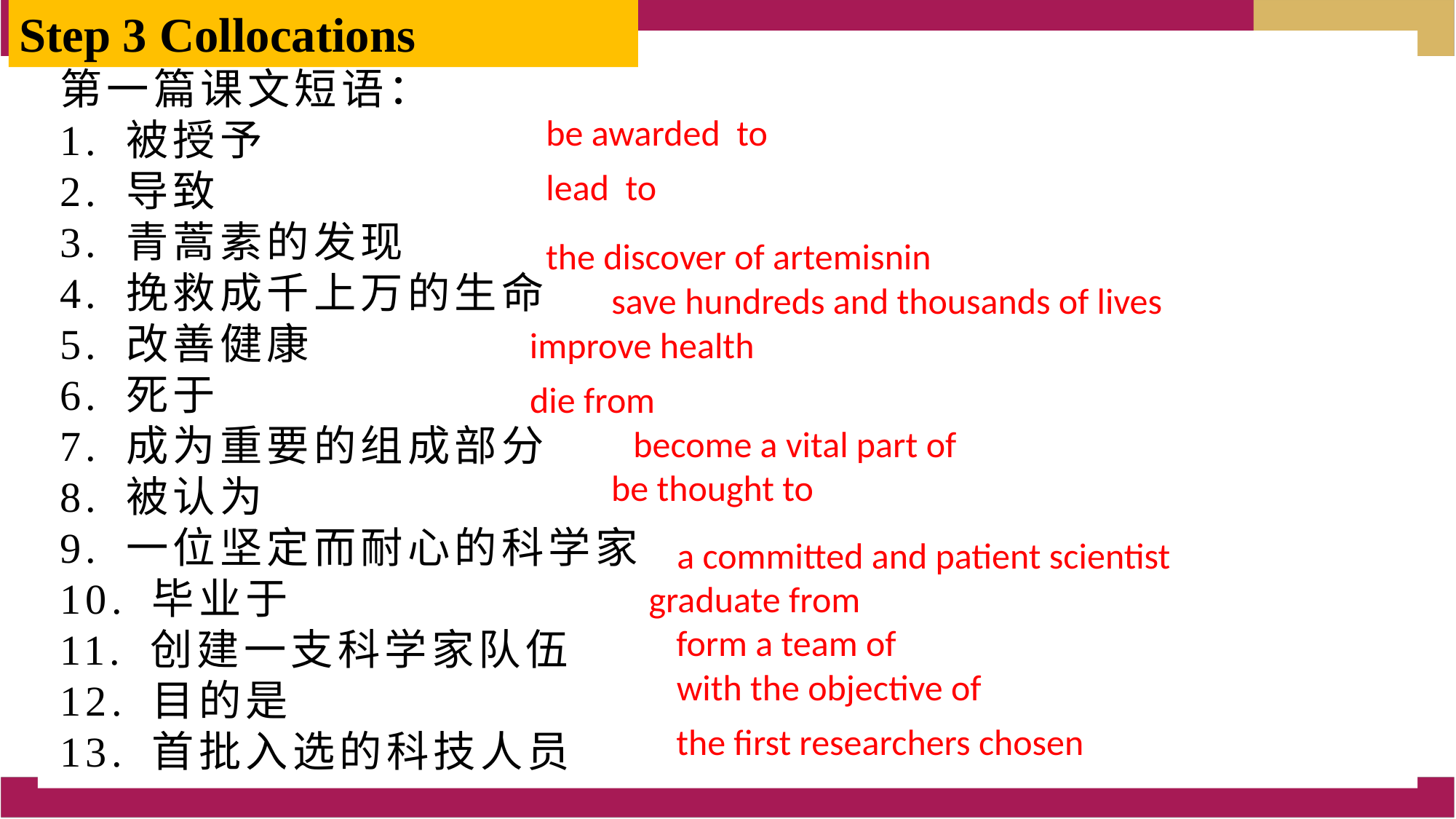

Step 3 Collocations

第一篇课文短语：
1. 被授予
2. 导致
3. 青蒿素的发现
4. 挽救成千上万的生命
5. 改善健康
6. 死于
7. 成为重要的组成部分
8. 被认为
9. 一位坚定而耐心的科学家
10. 毕业于
11. 创建一支科学家队伍
12. 目的是
13. 首批入选的科技人员
be awarded  to
lead  to

the discover of artemisnin

Add your  text here
Add your  text here
save hundreds and thousands of lives
                          Lorem ipsum dolor sit amet, please add your text here, lorem ipsum dolor sit amet, please add your text here , lorem ipsum dolor sit amet, please add your text here , lorem ipsum dolor sit amet, please add your text here , lorem ipsum dolor sit amet, please add your text here , lorem ipsum dolor sit amet, please add your text here , lorem ipsum dolor sit amet, please add your text here
                          Lorem ipsum dolor sit amet, please add your text here, lorem ipsum dolor sit amet, please add your text here , lorem ipsum dolor sit amet, please add your text here , lorem ipsum dolor sit amet, please add your text here , lorem ipsum dolor sit amet, please add your text here , lorem ipsum dolor sit amet, please add your text here , lorem ipsum dolor sit amet, please add your text here
improve health
die from
become a vital part of
be thought to
a committed and patient scientist
graduate from
form a team of
with the objective of
the first researchers chosen